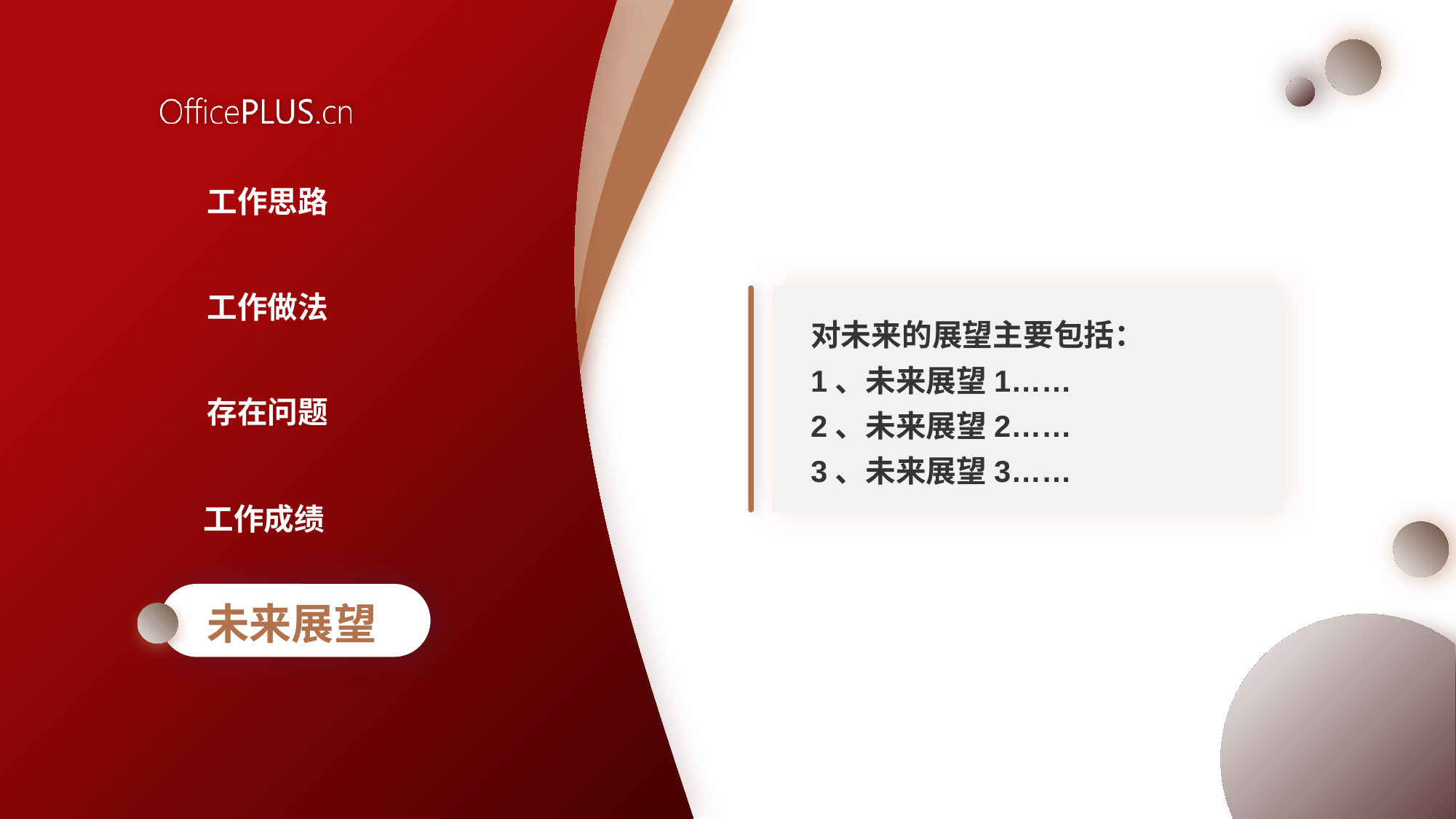

工作思路

工作做法

对未来的展望主要包括：
1、未来展望1……
2、未来展望2……
3、未来展望3……
存在问题
工作成绩

未来展望